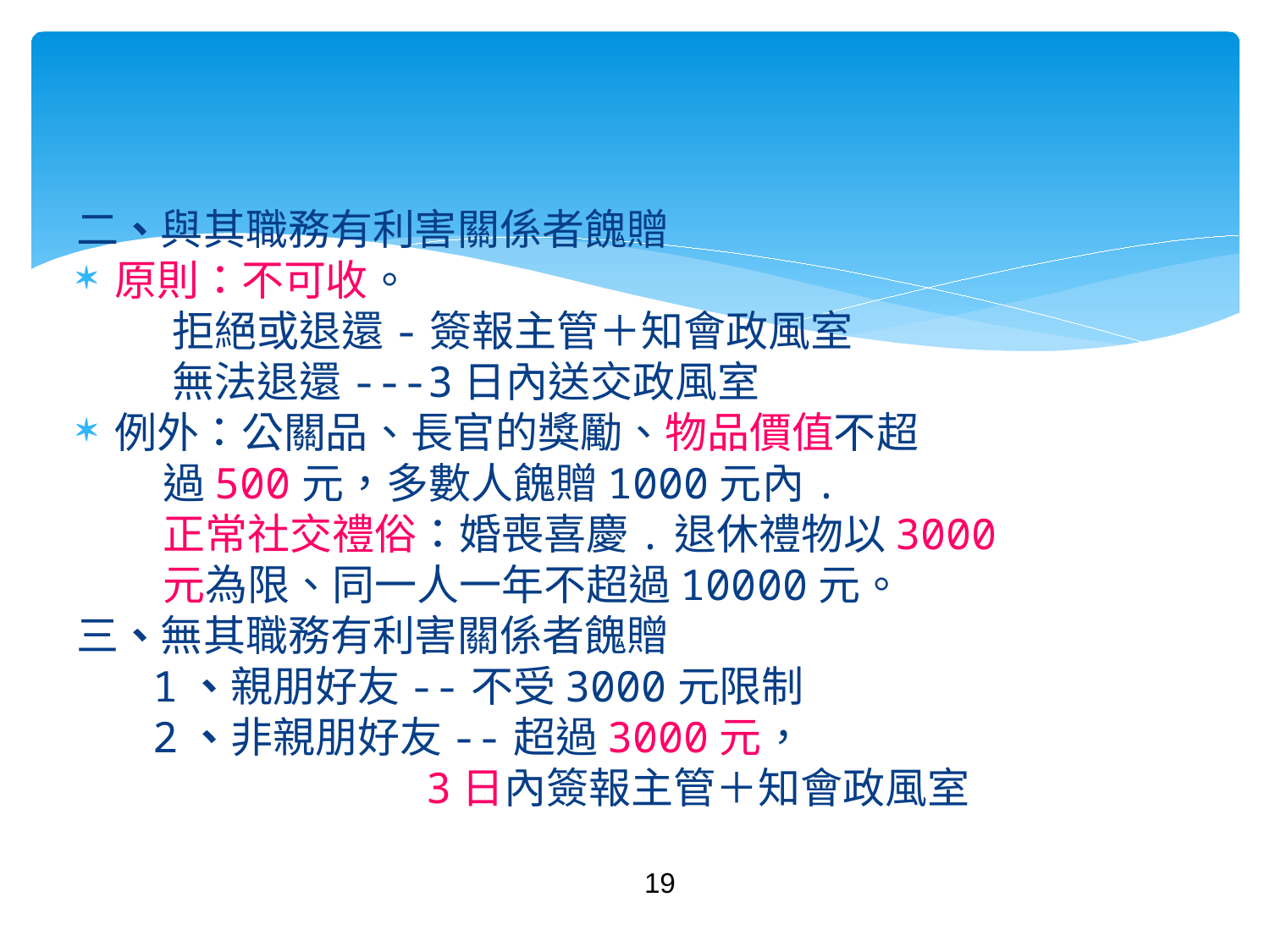

二、與其職務有利害關係者餽贈
原則：不可收。
         拒絕或退還-簽報主管＋知會政風室
         無法退還---3日內送交政風室
例外：公關品、長官的獎勵、物品價值不超
        過500元，多數人餽贈1000元內.
        正常社交禮俗：婚喪喜慶.退休禮物以3000
        元為限、同一人一年不超過10000元。
三、無其職務有利害關係者餽贈
   1、親朋好友--不受3000元限制
   2、非親朋好友--超過3000元，
3日內簽報主管＋知會政風室
19